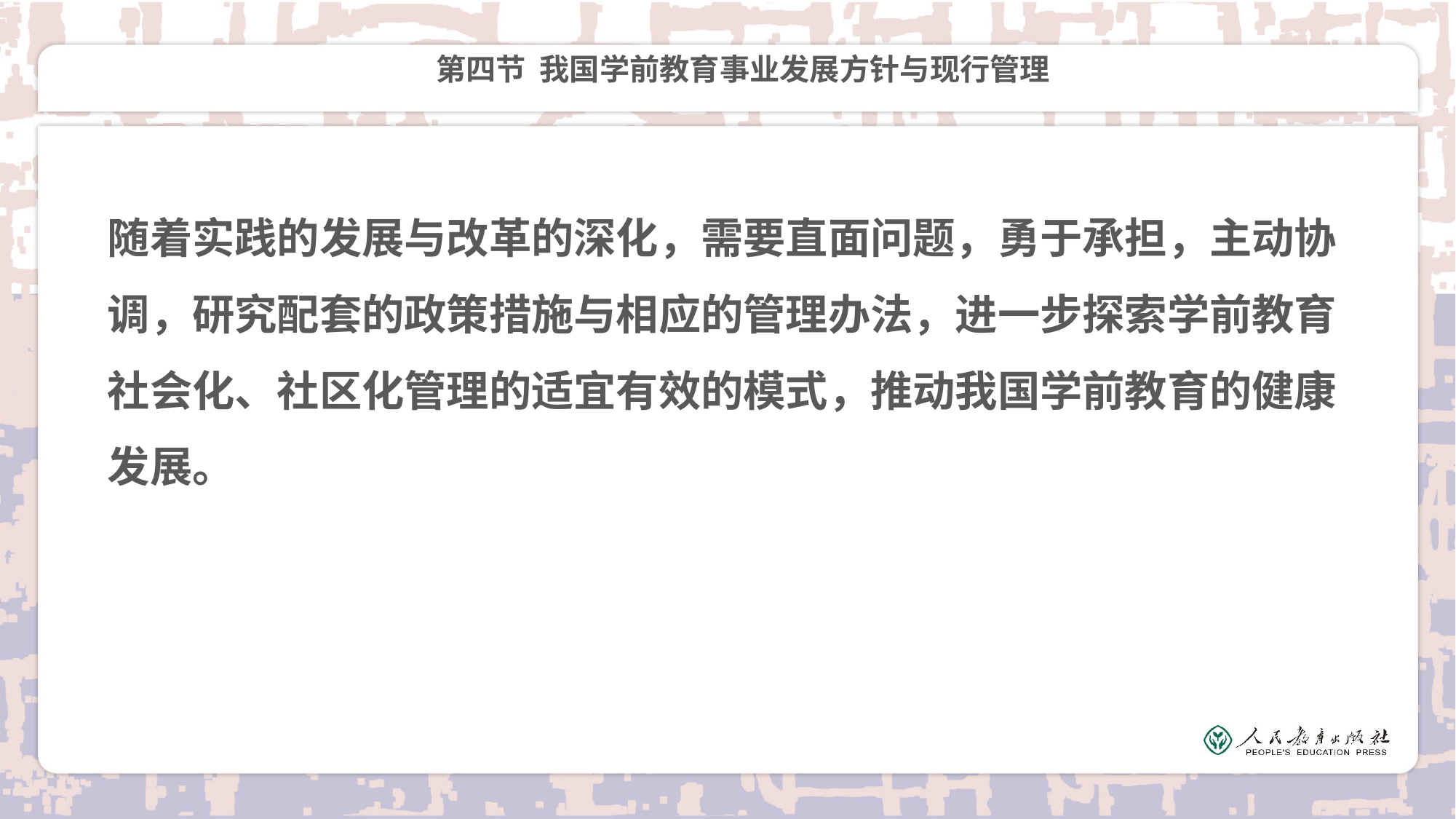

# 第四节  我国学前教育事业发展方针与现行管理
随着实践的发展与改革的深化，需要直面问题，勇于承担，主动协调，研究配套的政策措施与相应的管理办法，进一步探索学前教育社会化、社区化管理的适宜有效的模式，推动我国学前教育的健康发展。